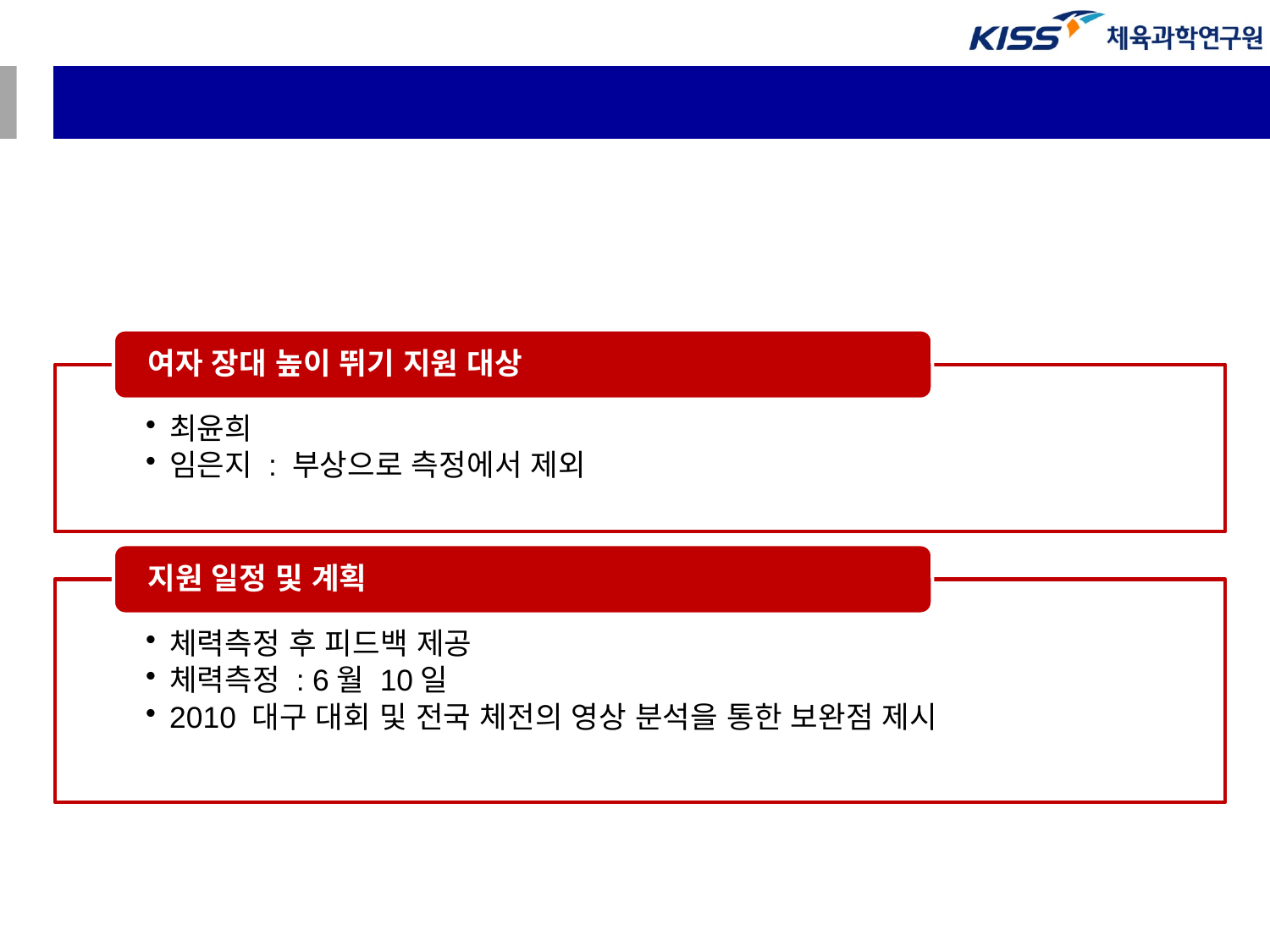

최윤희
임은지 : 부상으로 측정에서 제외
여자 장대 높이 뛰기 지원 대상
체력측정 후 피드백 제공
체력측정 : 6월 10일
2010 대구 대회 및 전국 체전의 영상 분석을 통한 보완점 제시
지원 일정 및 계획